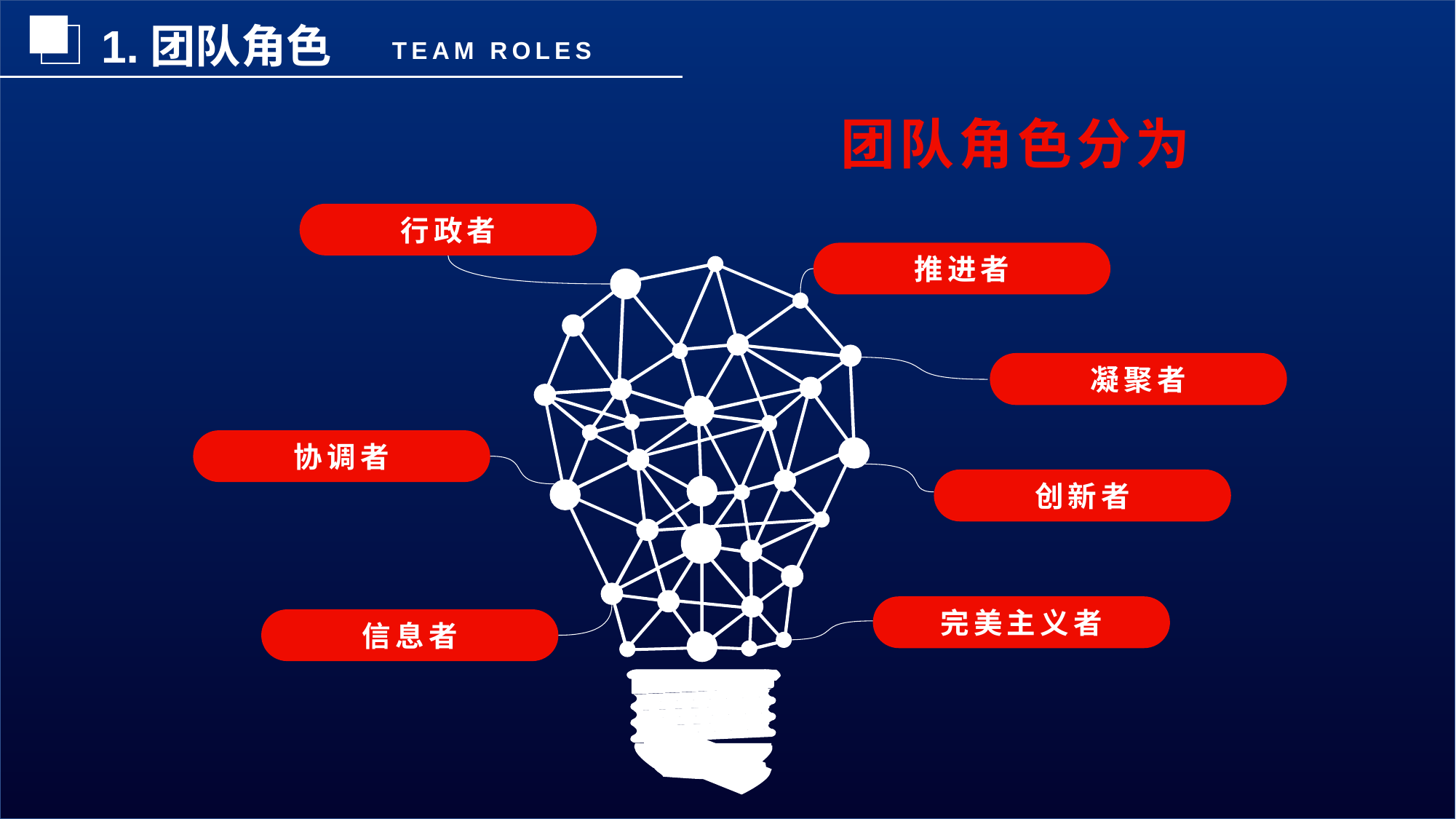

1.团队角色

TEAM ROLES
团队角色分为
行政者
推进者

凝聚者
协调者
创新者
完美主义者
信息者